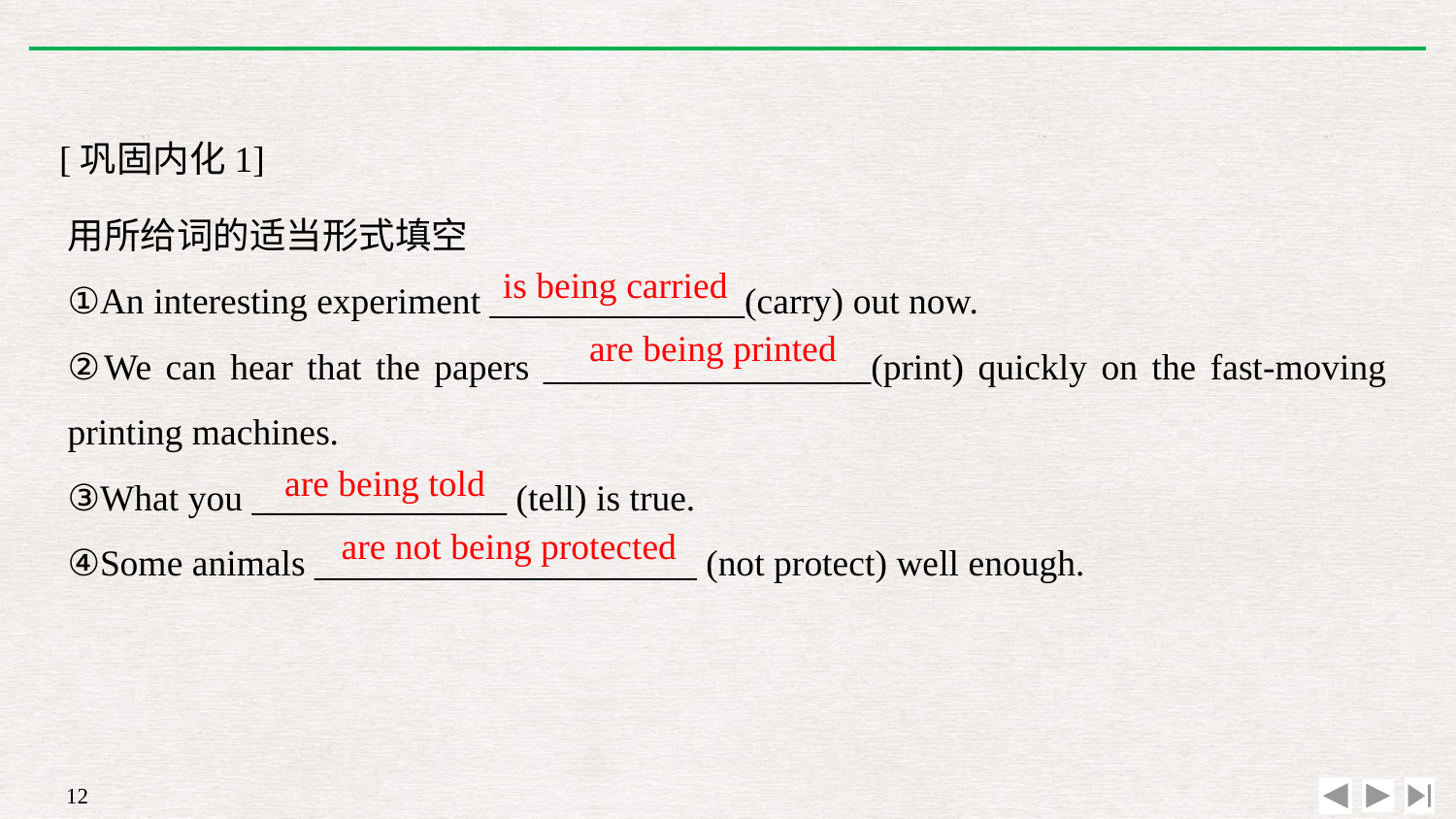

[巩固内化1]
用所给词的适当形式填空
①An interesting experiment ______________(carry) out now.
②We can hear that the papers __________________(print) quickly on the fast-moving printing machines.
③What you ______________ (tell) is true.
④Some animals _____________________ (not protect) well enough.
is being carried
are being printed
are being told
are not being protected